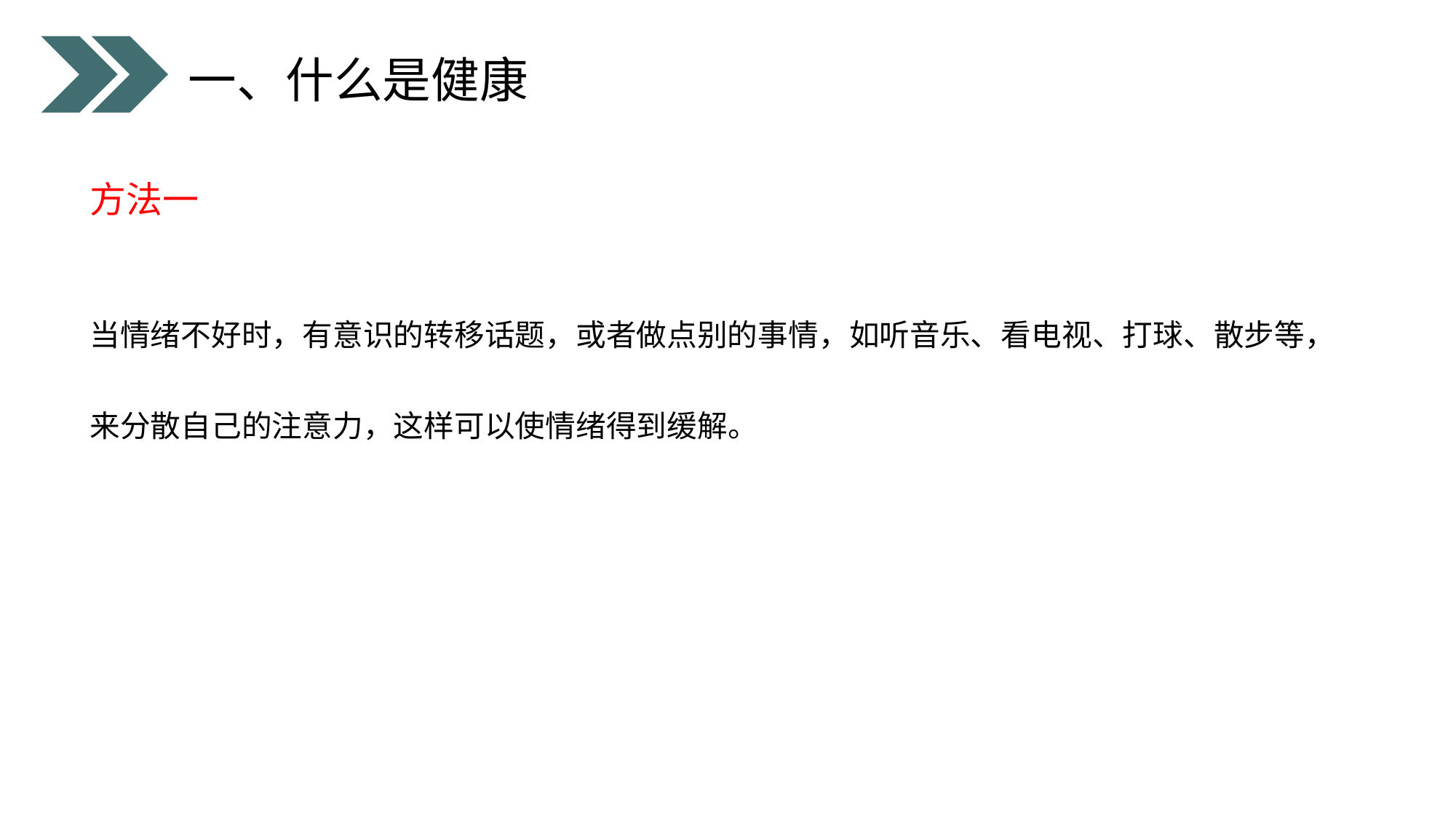

一、什么是健康
方法一
当情绪不好时，有意识的转移话题，或者做点别的事情，如听音乐、看电视、打球、散步等，来分散自己的注意力，这样可以使情绪得到缓解。